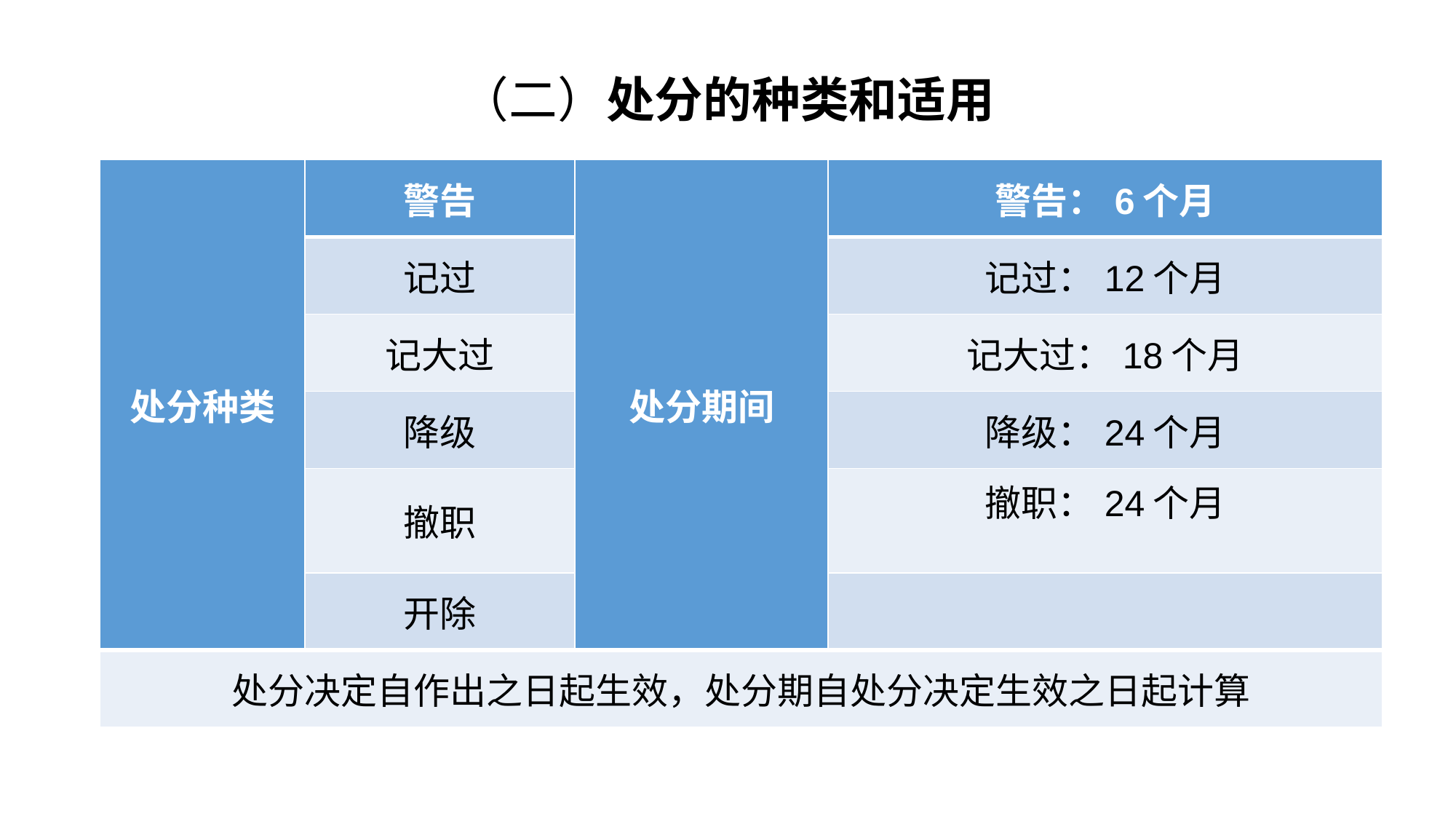

# （二）处分的种类和适用
| 处分种类 | 警告 | 处分期间 | 警告：6个月 |
| --- | --- | --- | --- |
|  | 记过 |  | 记过：12个月 |
|  | 记大过 |  | 记大过：18个月 |
|  | 降级 |  | 降级：24个月 |
|  | 撤职 |  | 撤职：24个月 |
|  | 开除 |  |  |
| 处分决定自作出之日起生效，处分期自处分决定生效之日起计算 |  |  |  |